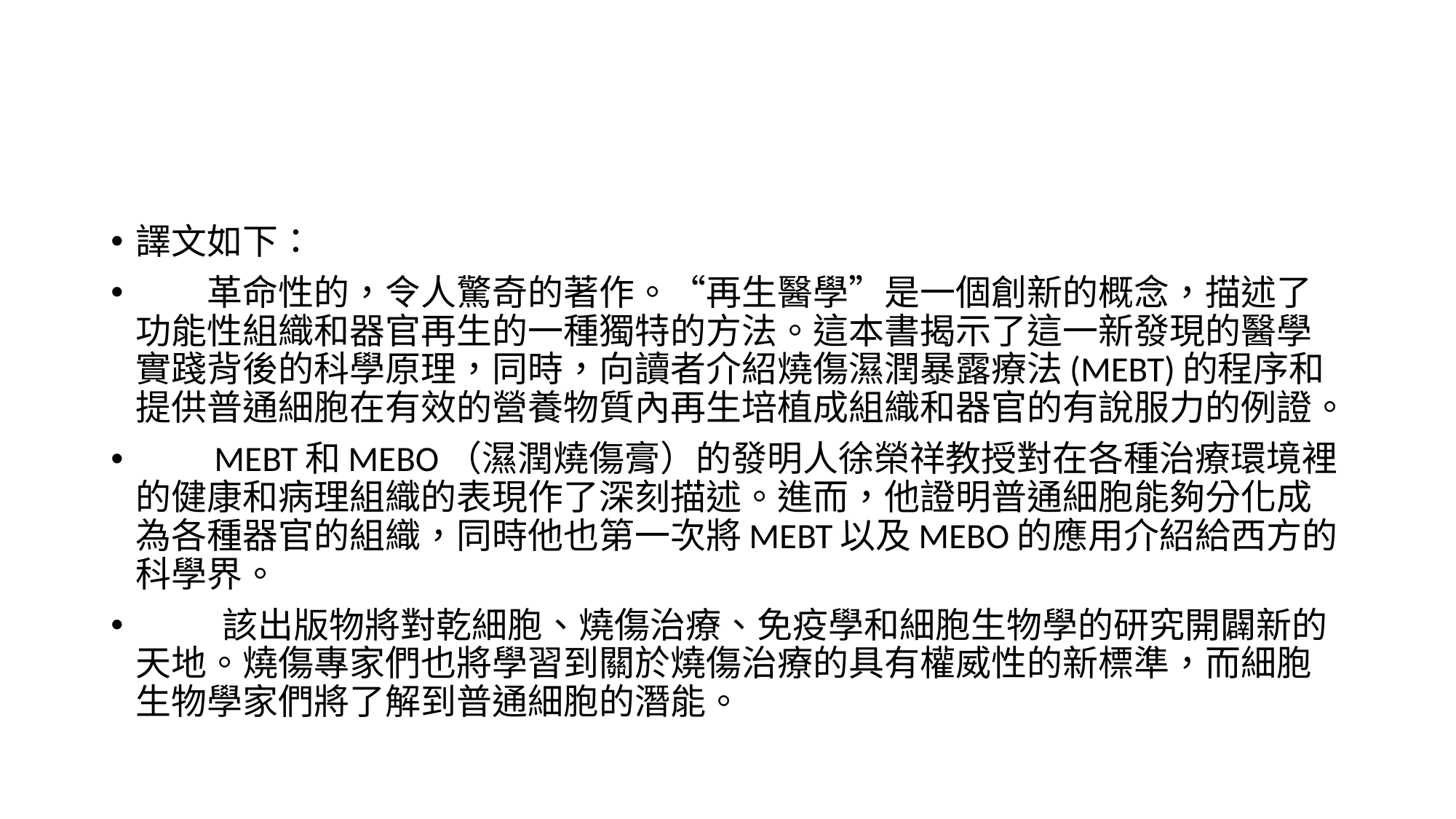

譯文如下：
　　革命性的，令人驚奇的著作。“再生醫學”是一個創新的概念，描述了功能性組織和器官再生的一種獨特的方法。這本書揭示了這一新發現的醫學實踐背後的科學原理，同時，向讀者介紹燒傷濕潤暴露療法(MEBT)的程序和提供普通細胞在有效的營養物質內再生培植成組織和器官的有說服力的例證。
　　MEBT和MEBO（濕潤燒傷膏）的發明人徐榮祥教授對在各種治療環境裡的健康和病理組織的表現作了深刻描述。進而，他證明普通細胞能夠分化成為各種器官的組織，同時他也第一次將MEBT以及MEBO的應用介紹給西方的科學界。
 　　該出版物將對乾細胞、燒傷治療、免疫學和細胞生物學的研究開闢新的天地。燒傷專家們也將學習到關於燒傷治療的具有權威性的新標準，而細胞生物學家們將了解到普通細胞的潛能。